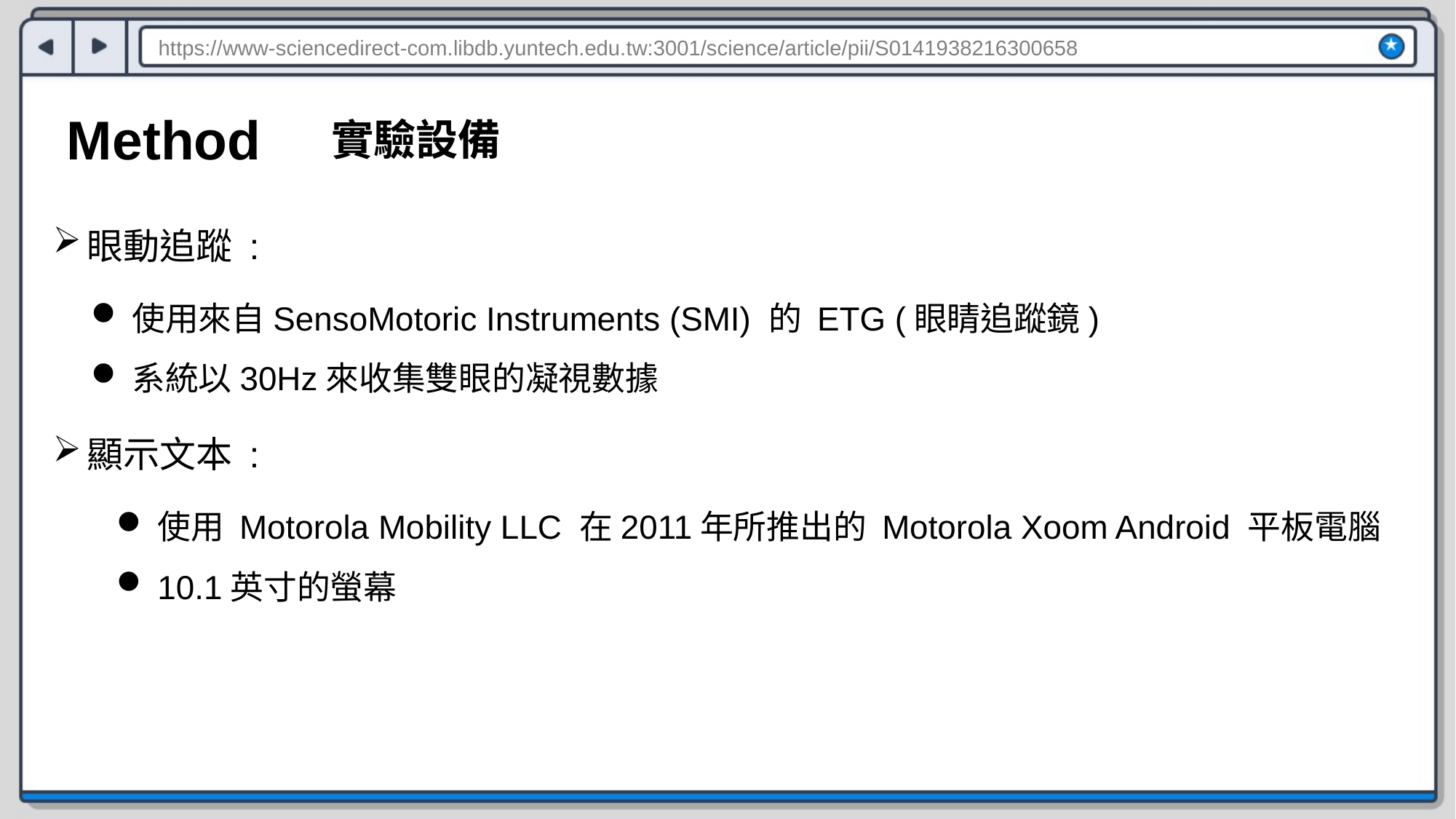

https://www-sciencedirect-com.libdb.yuntech.edu.tw:3001/science/article/pii/S0141938216300658
Method
實驗設備
眼動追蹤 :
使用來自SensoMotoric Instruments (SMI) 的 ETG (眼睛追蹤鏡)
系統以30Hz來收集雙眼的凝視數據
顯示文本 :
使用 Motorola Mobility LLC 在2011年所推出的 Motorola Xoom Android 平板電腦
10.1英寸的螢幕